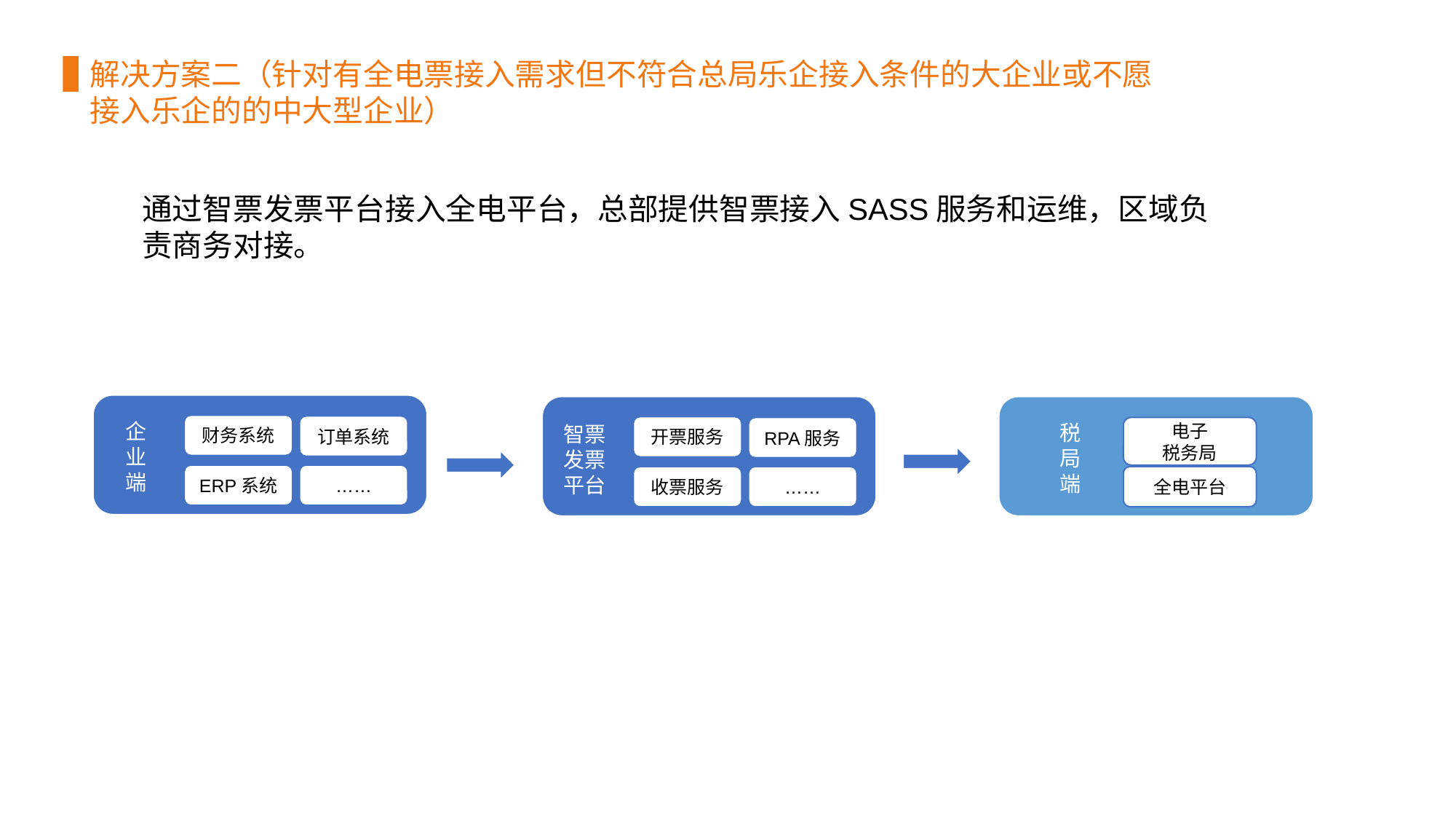

解决方案二（针对有全电票接入需求但不符合总局乐企接入条件的大企业或不愿接入乐企的的中大型企业）
通过智票发票平台接入全电平台，总部提供智票接入SASS服务和运维，区域负责商务对接。

企业端
财务系统
订单系统
开票服务
税局端
RPA服务
电子
税务局
智票发票平台

ERP系统
……
全电平台
收票服务
……